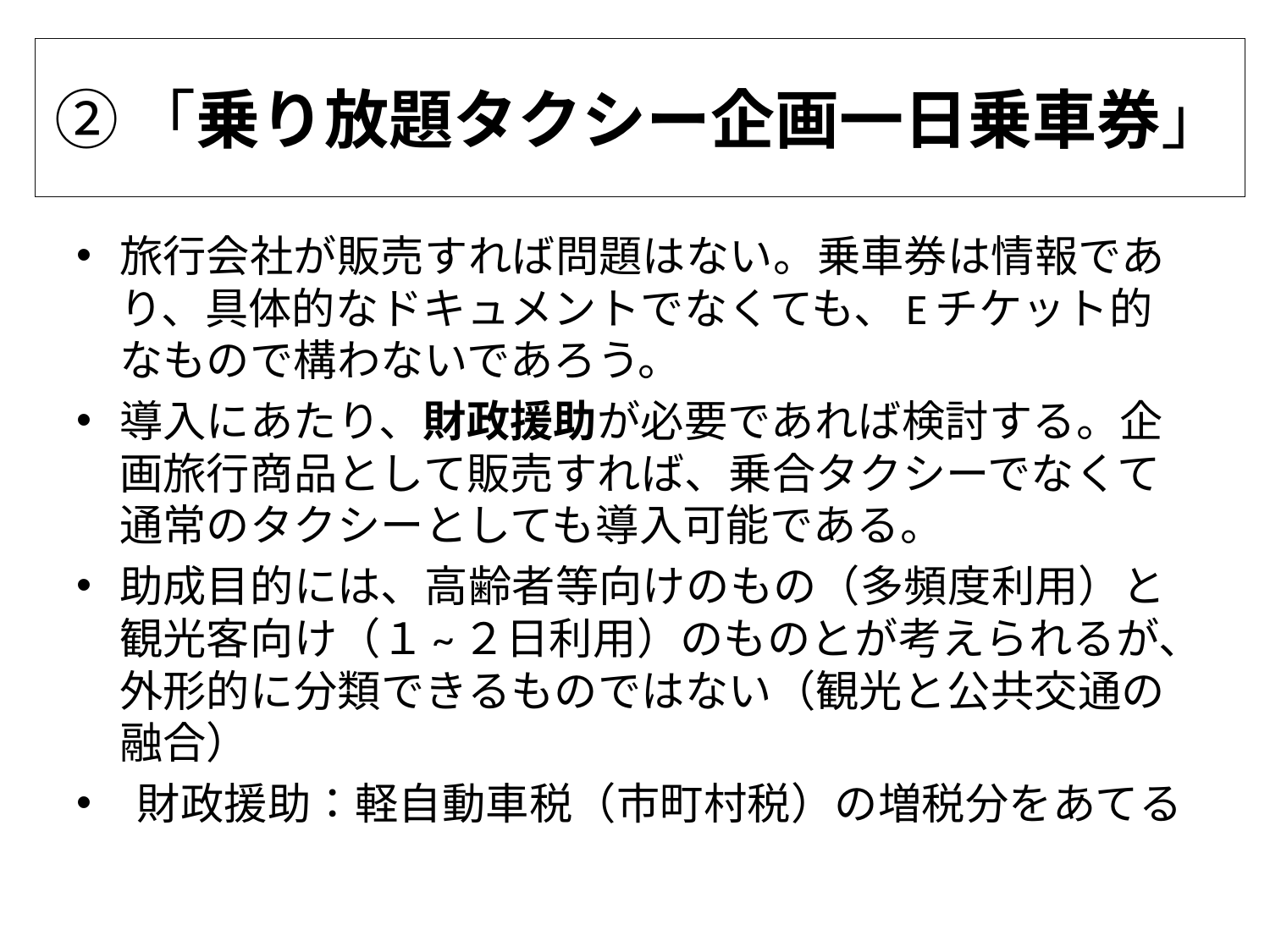

# ②「乗り放題タクシー企画一日乗車券」
旅行会社が販売すれば問題はない。乗車券は情報であり、具体的なドキュメントでなくても、Eチケット的なもので構わないであろう。
導入にあたり、財政援助が必要であれば検討する。企画旅行商品として販売すれば、乗合タクシーでなくて通常のタクシーとしても導入可能である。
助成目的には、高齢者等向けのもの（多頻度利用）と観光客向け（１~２日利用）のものとが考えられるが、外形的に分類できるものではない（観光と公共交通の融合）
 財政援助：軽自動車税（市町村税）の増税分をあてる